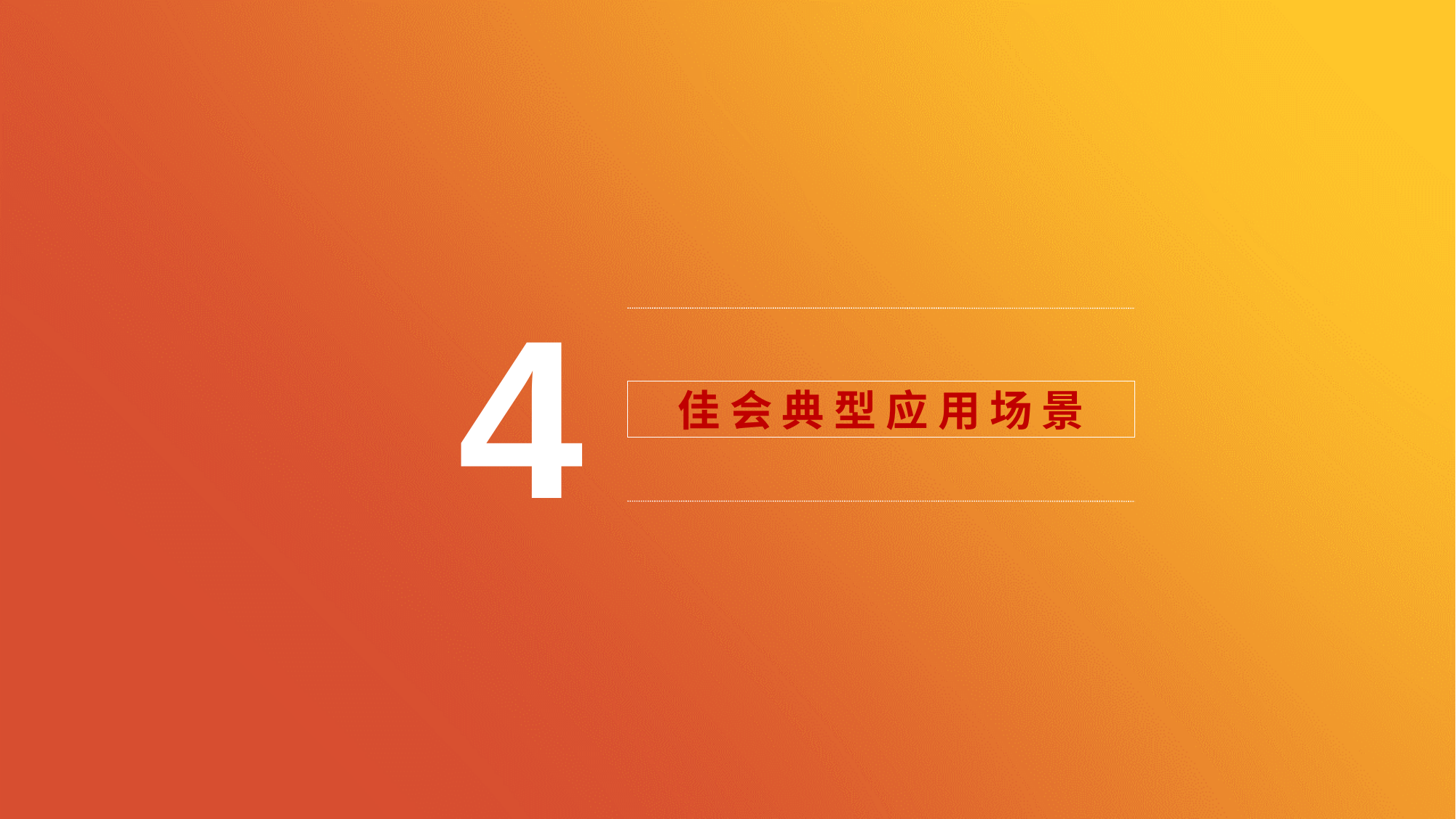

4

佳 会 典 型 应 用 场 景